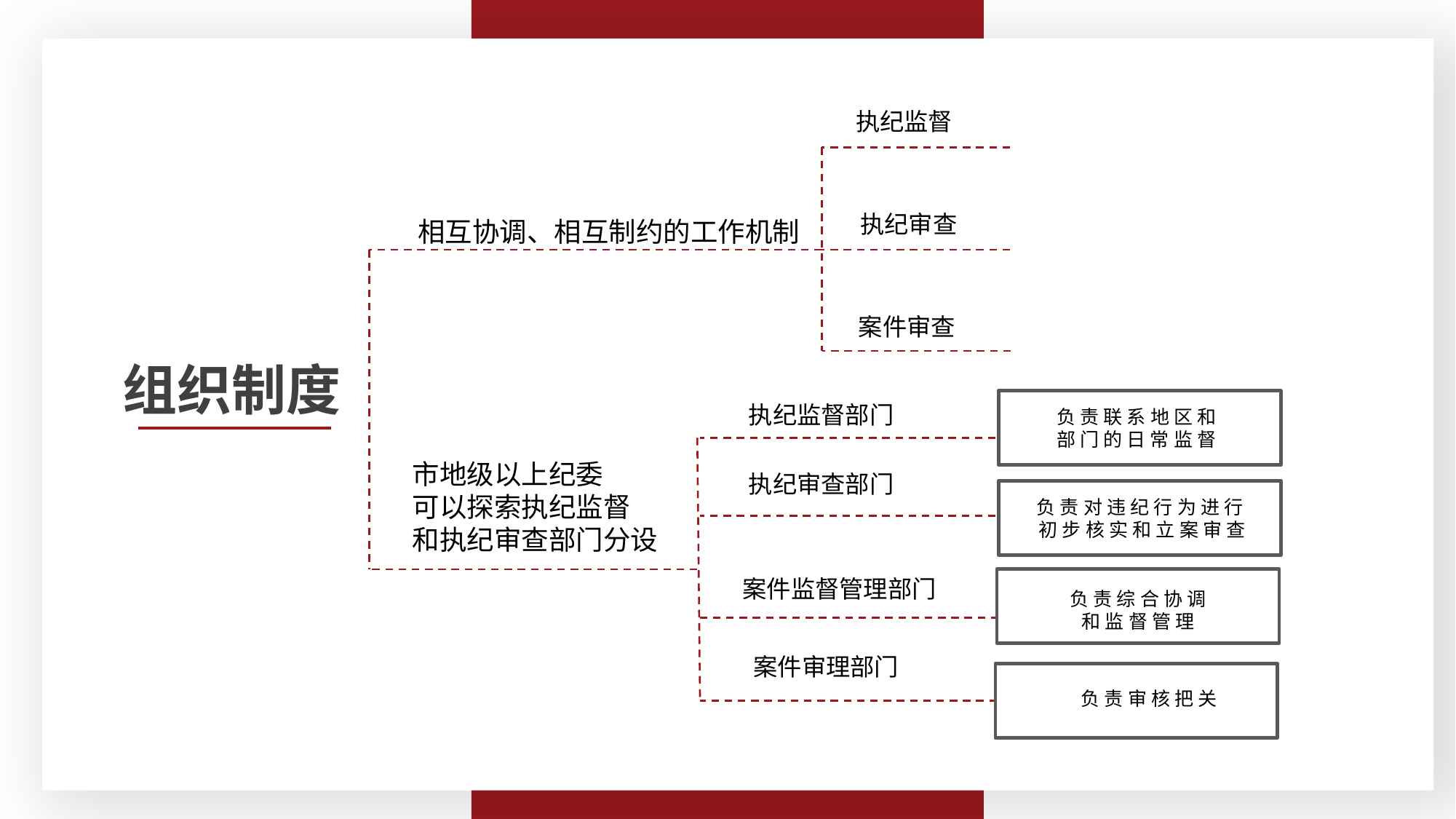

执纪监督
执纪审查
相互协调、相互制约的工作机制
案件审查
组织制度

负责联系地区和
部门的日常监督
执纪监督部门
市地级以上纪委
可以探索执纪监督
和执纪审查部门分设
执纪审查部门

负责对违纪行为进行初步核实和立案审查
案件监督管理部门

负责综合协调
和监督管理
案件审理部门

负责审核把关